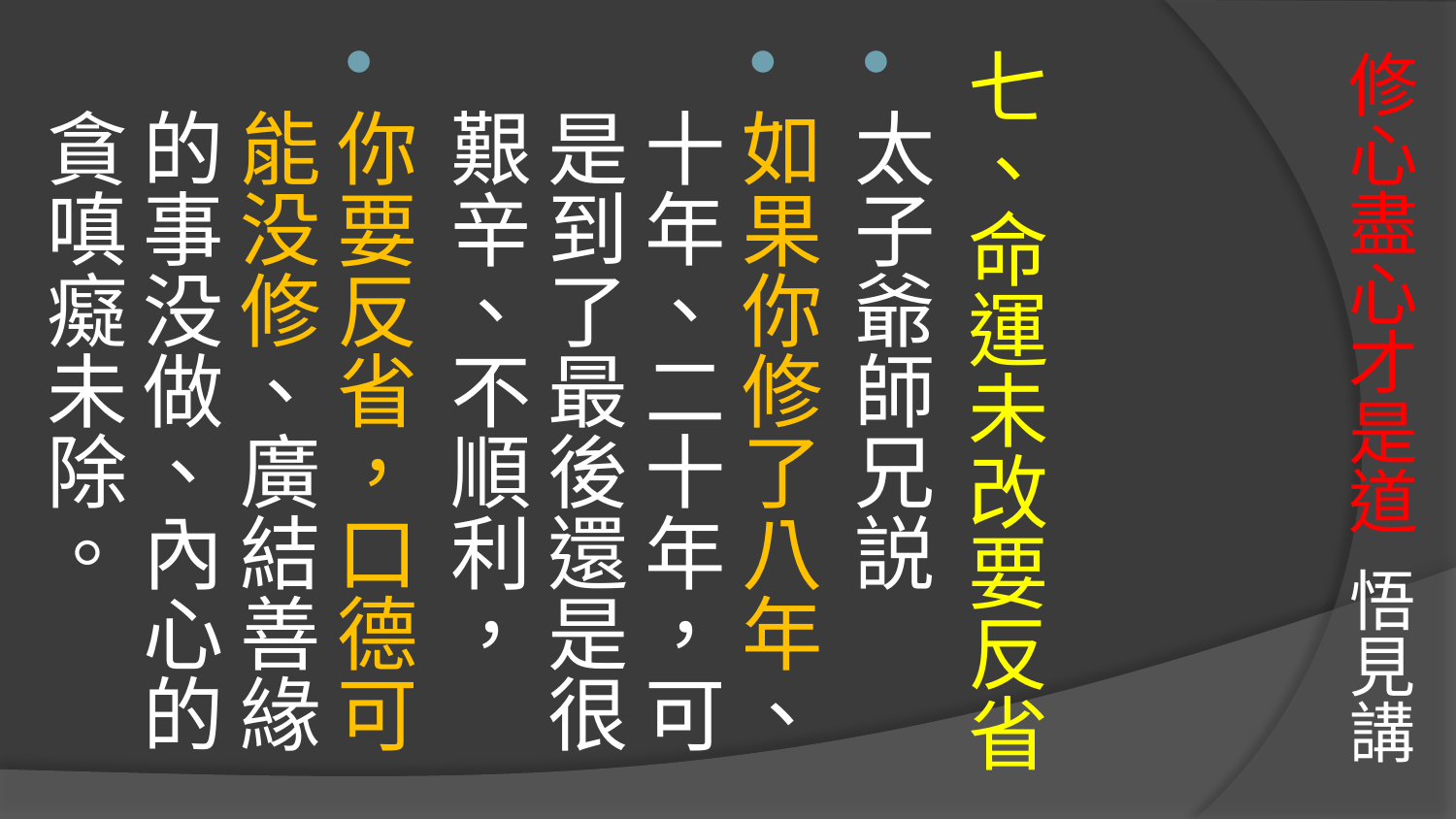

# 修心盡心才是道  悟見講
七、命運未改要反省
太子爺師兄説
如果你修了八年、十年、二十年，可是到了最後還是很艱辛、不順利，
你要反省，口德可能没修、廣結善緣的事没做、內心的貪嗔癡未除。